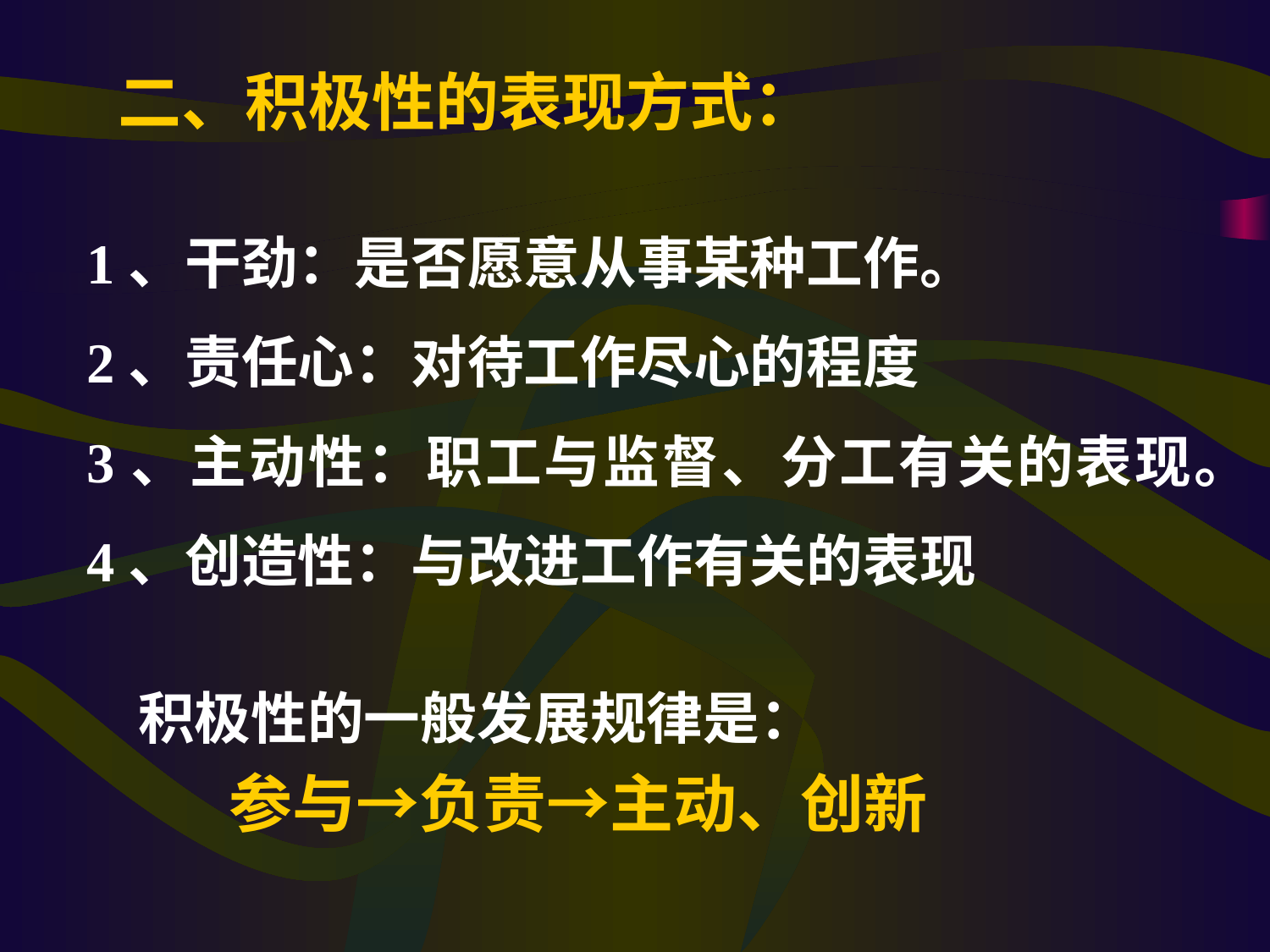

二、积极性的表现方式：
1、干劲：是否愿意从事某种工作。
2、责任心：对待工作尽心的程度
3、主动性：职工与监督、分工有关的表现。
4、创造性：与改进工作有关的表现

   积极性的一般发展规律是：
          参与→负责→主动、创新
#